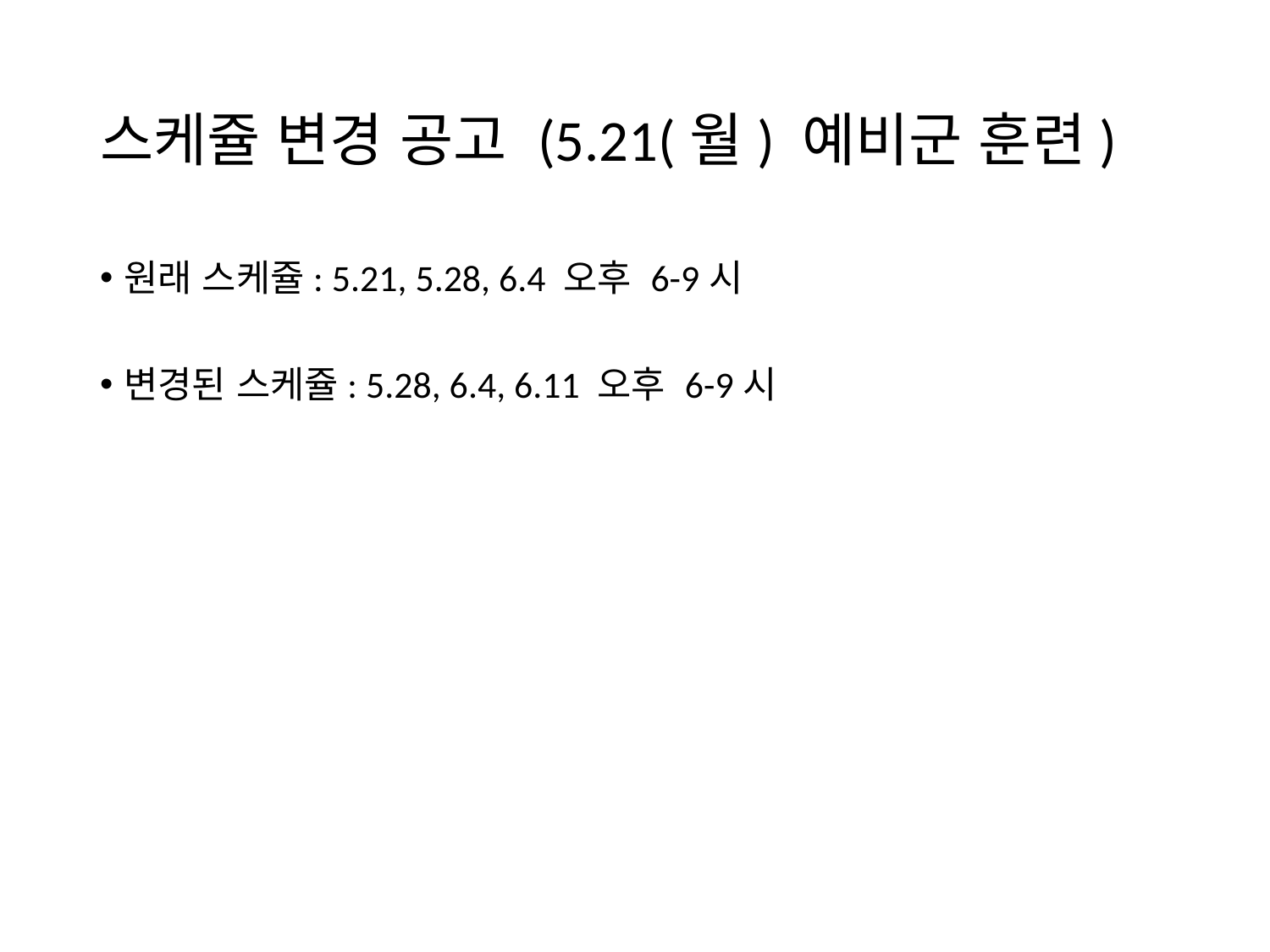

# 스케쥴 변경 공고 (5.21(월) 예비군 훈련)
원래 스케쥴: 5.21, 5.28, 6.4 오후 6-9시

변경된 스케쥴: 5.28, 6.4, 6.11 오후 6-9시